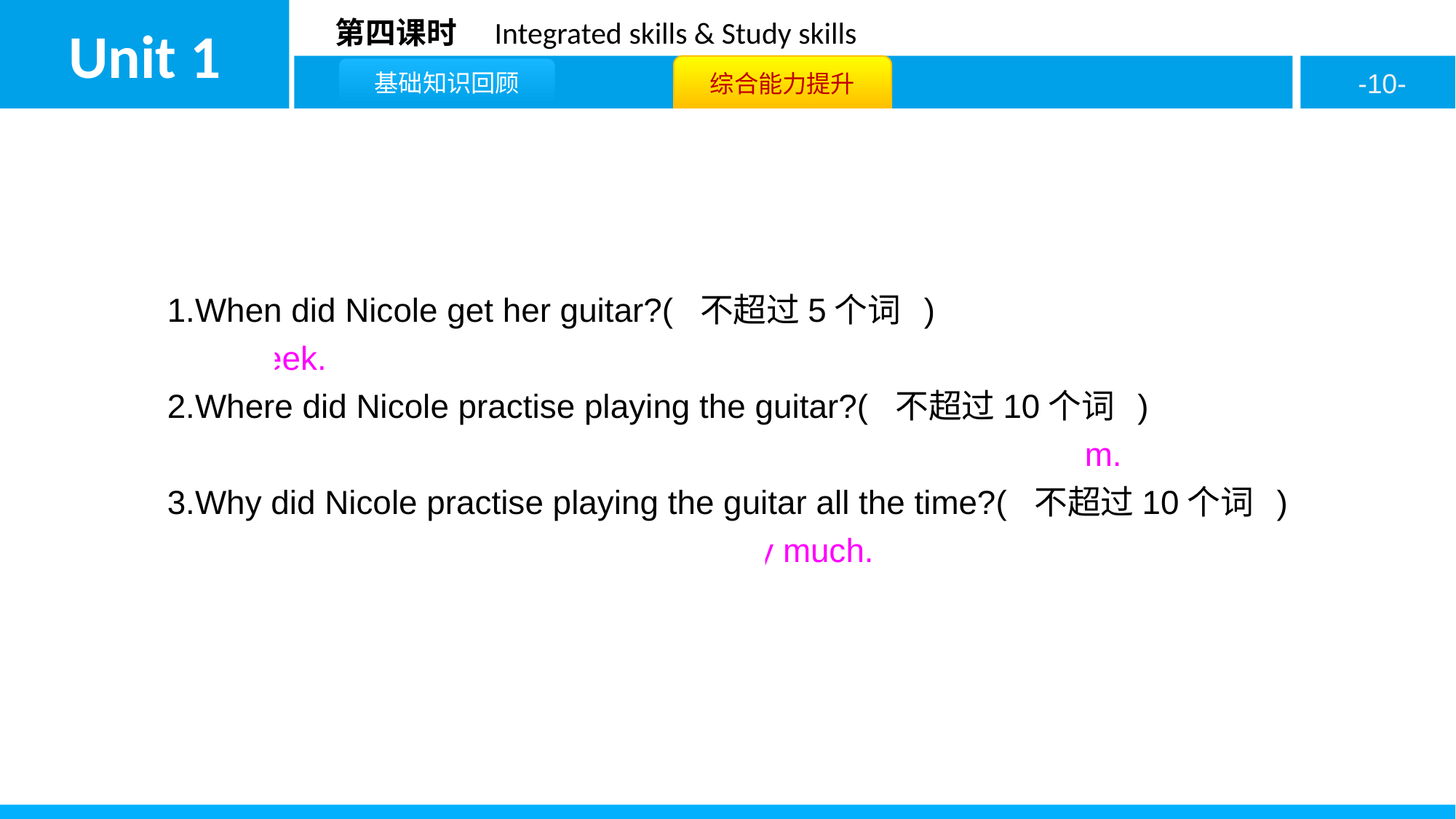

1.When did Nicole get her guitar?(  不超过5个词  )
Last week.
2.Where did Nicole practise playing the guitar?(  不超过10个词  )
In her bedroom./She practised playing the guitar in her bedroom.
3.Why did Nicole practise playing the guitar all the time?(  不超过10个词  )
Because she liked playing the guitar very much.